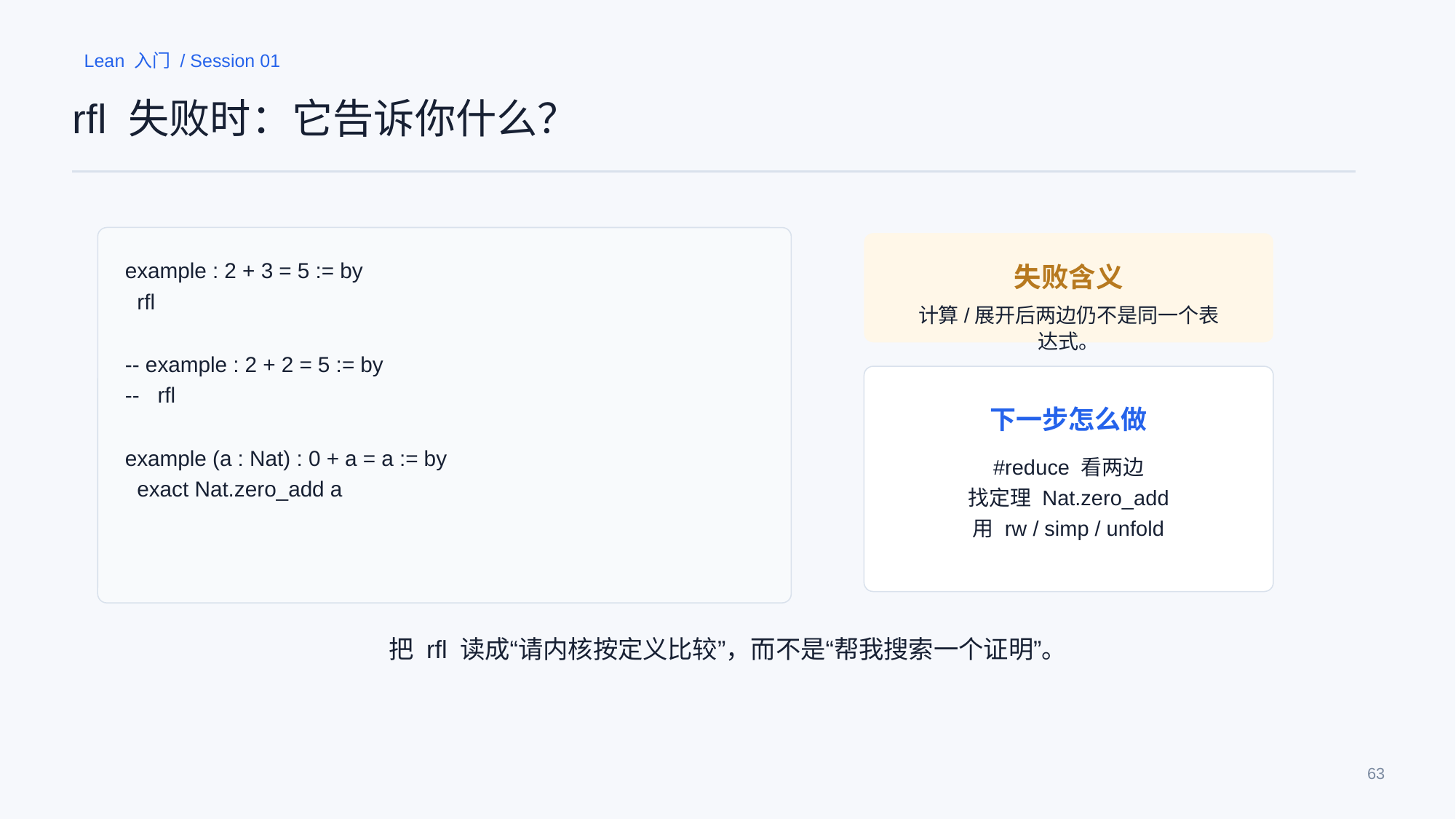

Lean 入门 / Session 01
rfl 失败时：它告诉你什么？

example : 2 + 3 = 5 := by
  rfl

-- example : 2 + 2 = 5 := by
--   rfl

example (a : Nat) : 0 + a = a := by
  exact Nat.zero_add a
失败含义
计算/展开后两边仍不是同一个表达式。

下一步怎么做
#reduce 看两边
找定理 Nat.zero_add
用 rw / simp / unfold
把 rfl 读成“请内核按定义比较”，而不是“帮我搜索一个证明”。
63